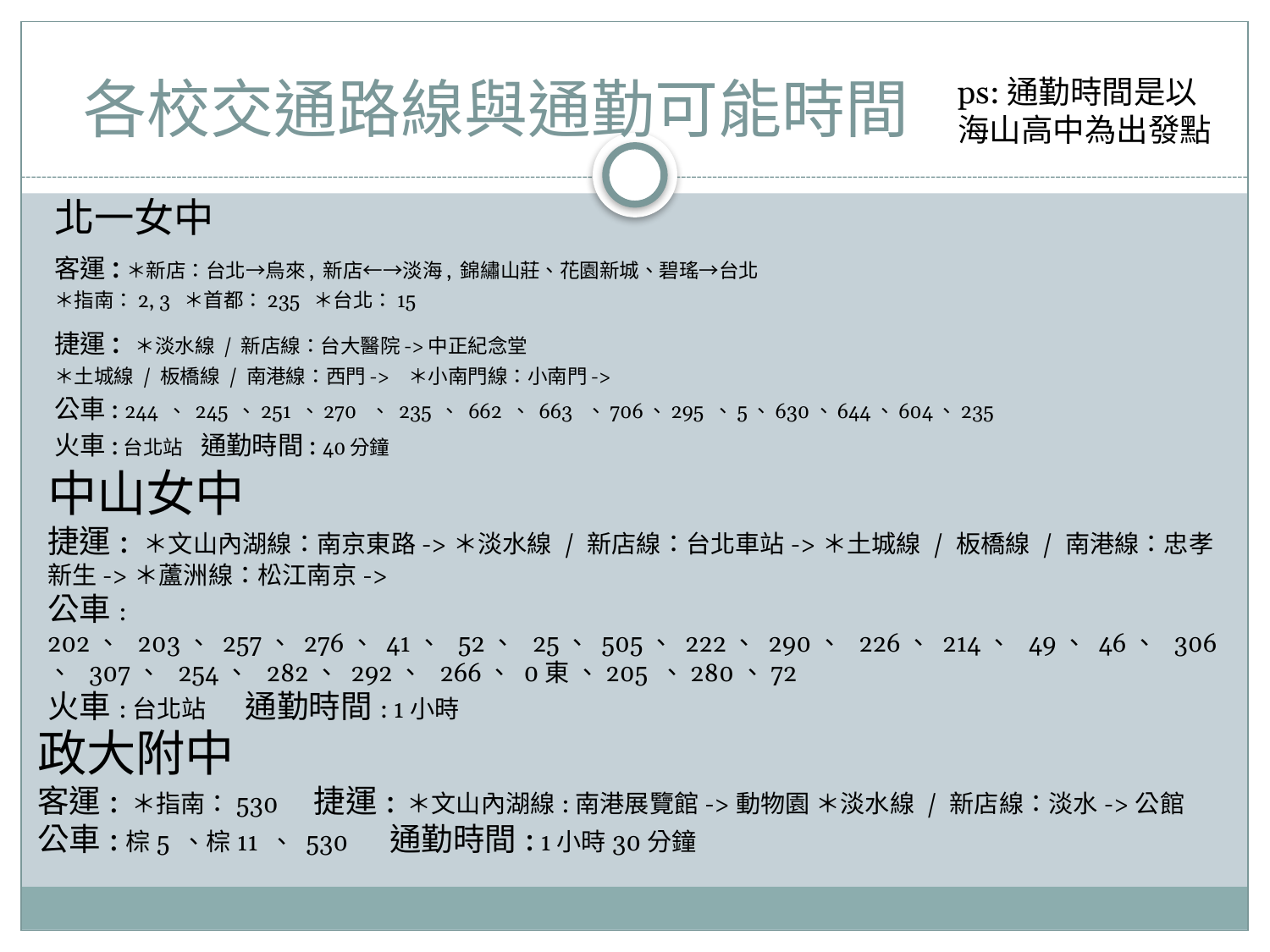

# 各校交通路線與通勤可能時間
ps:通勤時間是以海山高中為出發點
北一女中
客運:＊新店：台北→烏來, 新店←→淡海, 錦繡山莊、花園新城、碧瑤→台北
＊指南：2, 3  ＊首都：235  ＊台北：15
捷運: ＊淡水線 / 新店線：台大醫院->中正紀念堂
＊土城線 / 板橋線 / 南港線：西門->   ＊小南門線：小南門->
公車: 244 、 245 、251 、270  、 235 、 662 、 663  、706、295 、5、630、644、604、235
火車:台北站    通勤時間: 40分鐘

中山女中
捷運: ＊文山內湖線：南京東路->＊淡水線 / 新店線：台北車站->＊土城線 / 板橋線 / 南港線：忠孝新生->＊蘆洲線：松江南京->
公車: 202、  203、 257、 276、 41、  52、  25、 505、 222、 290、  226、 214、  49、 46、  306、  307、  254、  282、 292、  266、 0東 、205 、280、72
火車:台北站       通勤時間: 1小時

政大附中
客運: ＊指南：530     捷運: ＊文山內湖線:南港展覽館->動物園 ＊淡水線 / 新店線：淡水->公館
公車:棕5 、棕11 、 530      通勤時間: 1小時30分鐘